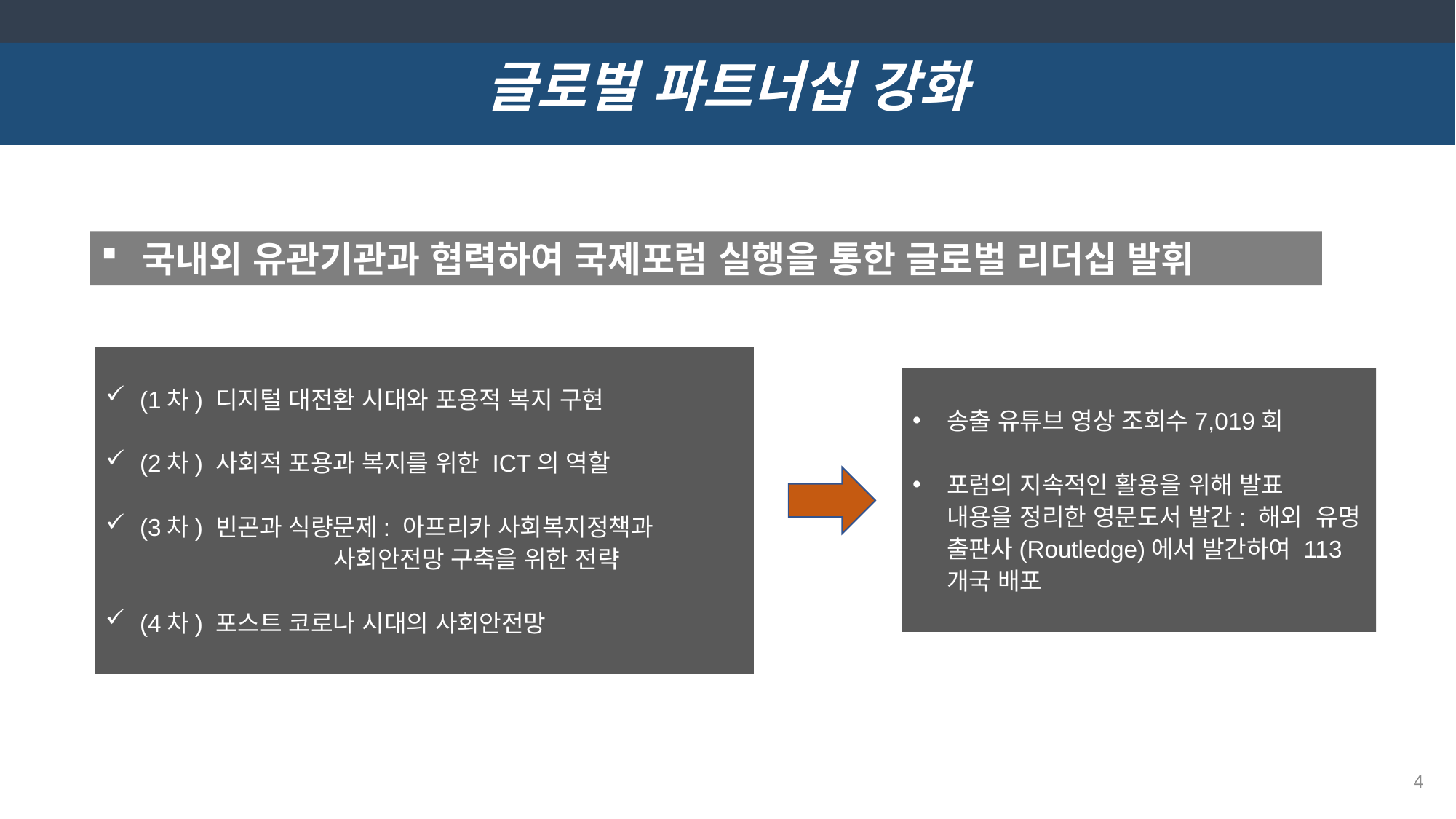

글로벌 파트너십 강화

국내외 유관기관과 협력하여 국제포럼 실행을 통한 글로벌 리더십 발휘

(1차) 디지털 대전환 시대와 포용적 복지 구현

(2차) 사회적 포용과 복지를 위한 ICT의 역할

(3차) 빈곤과 식량문제: 아프리카 사회복지정책과
                                 사회안전망 구축을 위한 전략

(4차) 포스트 코로나 시대의 사회안전망

송출 유튜브 영상 조회수7,019회

포럼의 지속적인 활용을 위해 발표   내용을 정리한 영문도서 발간: 해외  유명 출판사(Routledge)에서 발간하여 113개국 배포

4